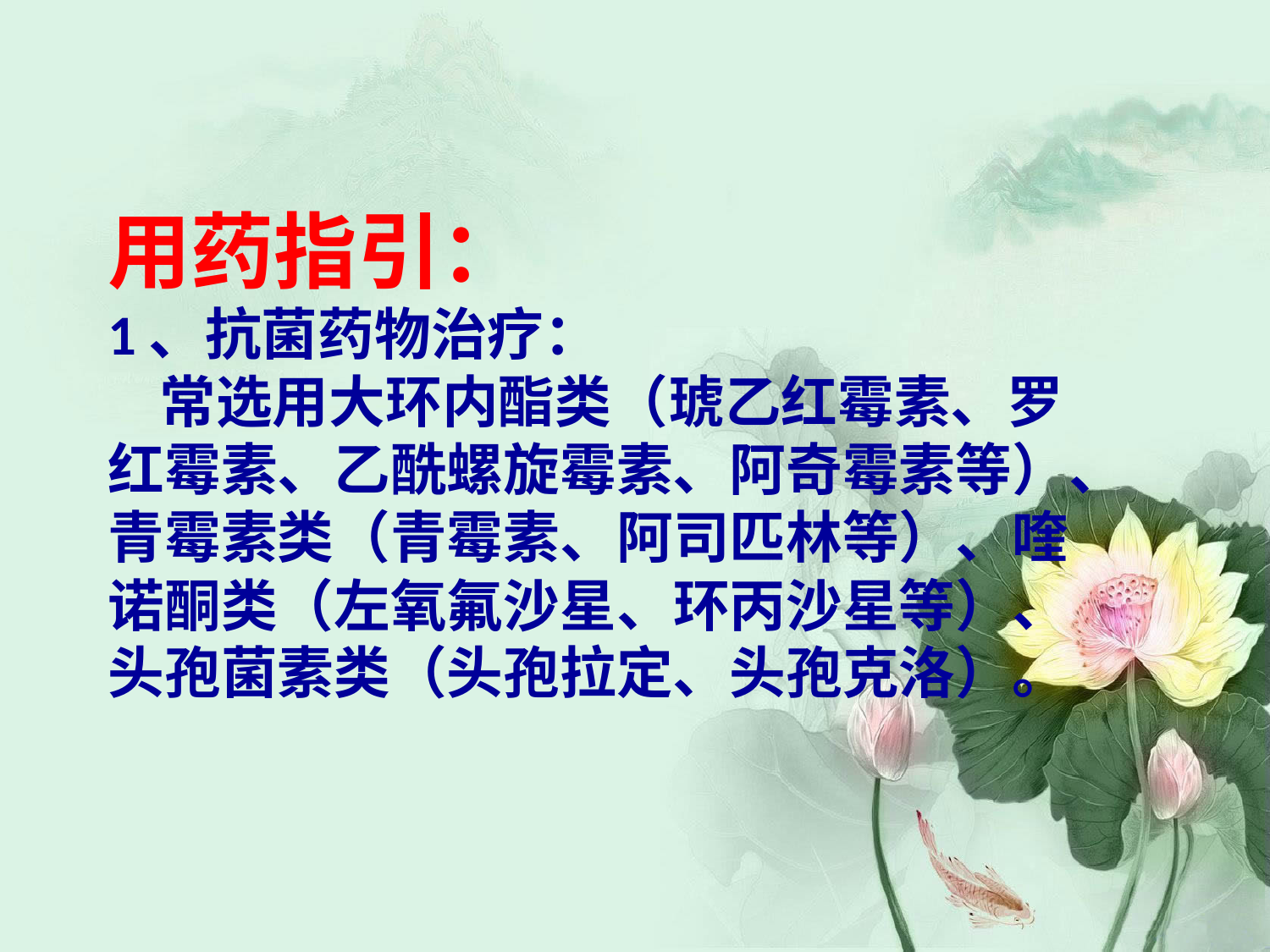

# 用药指引： 1、抗菌药物治疗： 常选用大环内酯类（琥乙红霉素、罗红霉素、乙酰螺旋霉素、阿奇霉素等）、青霉素类（青霉素、阿司匹林等）、喹诺酮类（左氧氟沙星、环丙沙星等）、头孢菌素类（头孢拉定、头孢克洛）。